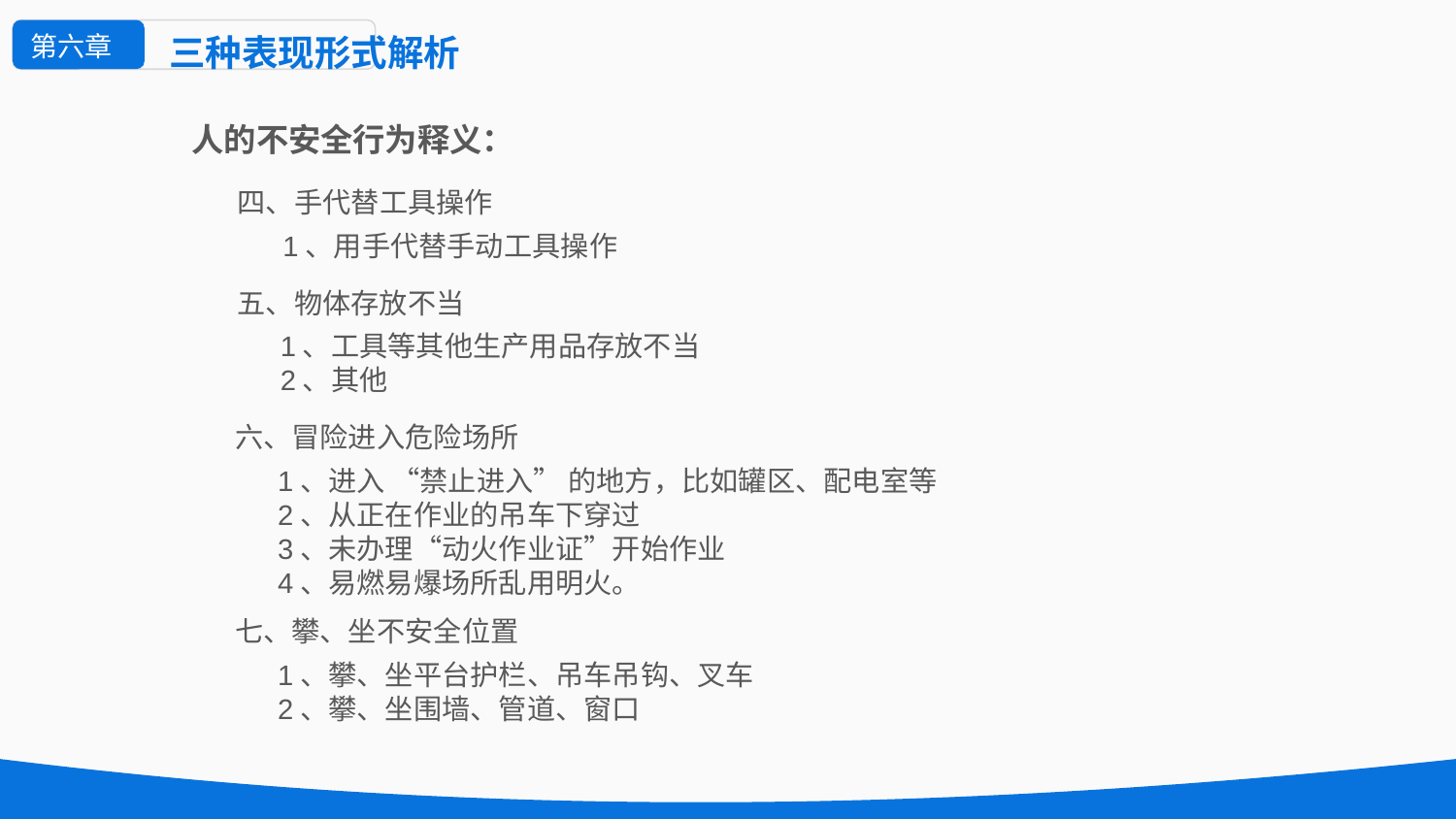

第六章
三种表现形式解析
人的不安全行为释义：
  四、手代替工具操作
1、用手代替手动工具操作
  五、物体存放不当
1、工具等其他生产用品存放不当
2、其他
  六、冒险进入危险场所
1、进入 “禁止进入” 的地方，比如罐区、配电室等
2、从正在作业的吊车下穿过
3、未办理“动火作业证”开始作业
4、易燃易爆场所乱用明火。
  七、攀、坐不安全位置
1、攀、坐平台护栏、吊车吊钩、叉车
2、攀、坐围墙、管道、窗口